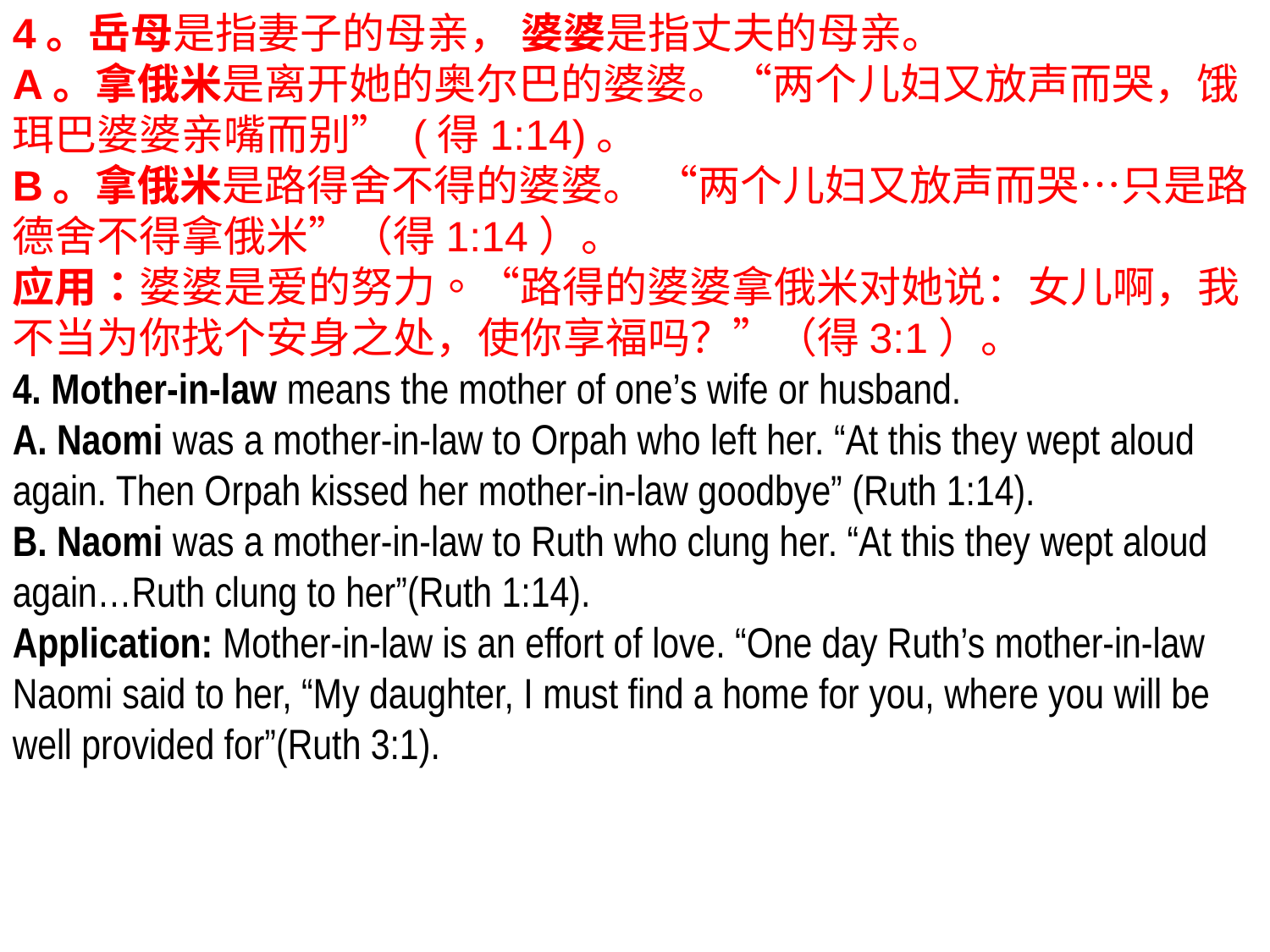

4。岳母是指妻子的母亲， 婆婆是指丈夫的母亲。
A。拿俄米是离开她的奥尔巴的婆婆。“两个儿妇又放声而哭，饿珥巴婆婆亲嘴而别” (得1:14)。
B。拿俄米是路得舍不得的婆婆。 “两个儿妇又放声而哭…只是路德舍不得拿俄米”（得1:14）。
应用：婆婆是爱的努力。“路得的婆婆拿俄米对她说：女儿啊，我不当为你找个安身之处，使你享福吗？”（得3:1）。
4. Mother-in-law means the mother of one’s wife or husband.
A. Naomi was a mother-in-law to Orpah who left her. “At this they wept aloud again. Then Orpah kissed her mother-in-law goodbye” (Ruth 1:14).
B. Naomi was a mother-in-law to Ruth who clung her. “At this they wept aloud again…Ruth clung to her”(Ruth 1:14).
Application: Mother-in-law is an effort of love. “One day Ruth’s mother-in-law Naomi said to her, “My daughter, I must find a home for you, where you will be well provided for”(Ruth 3:1).